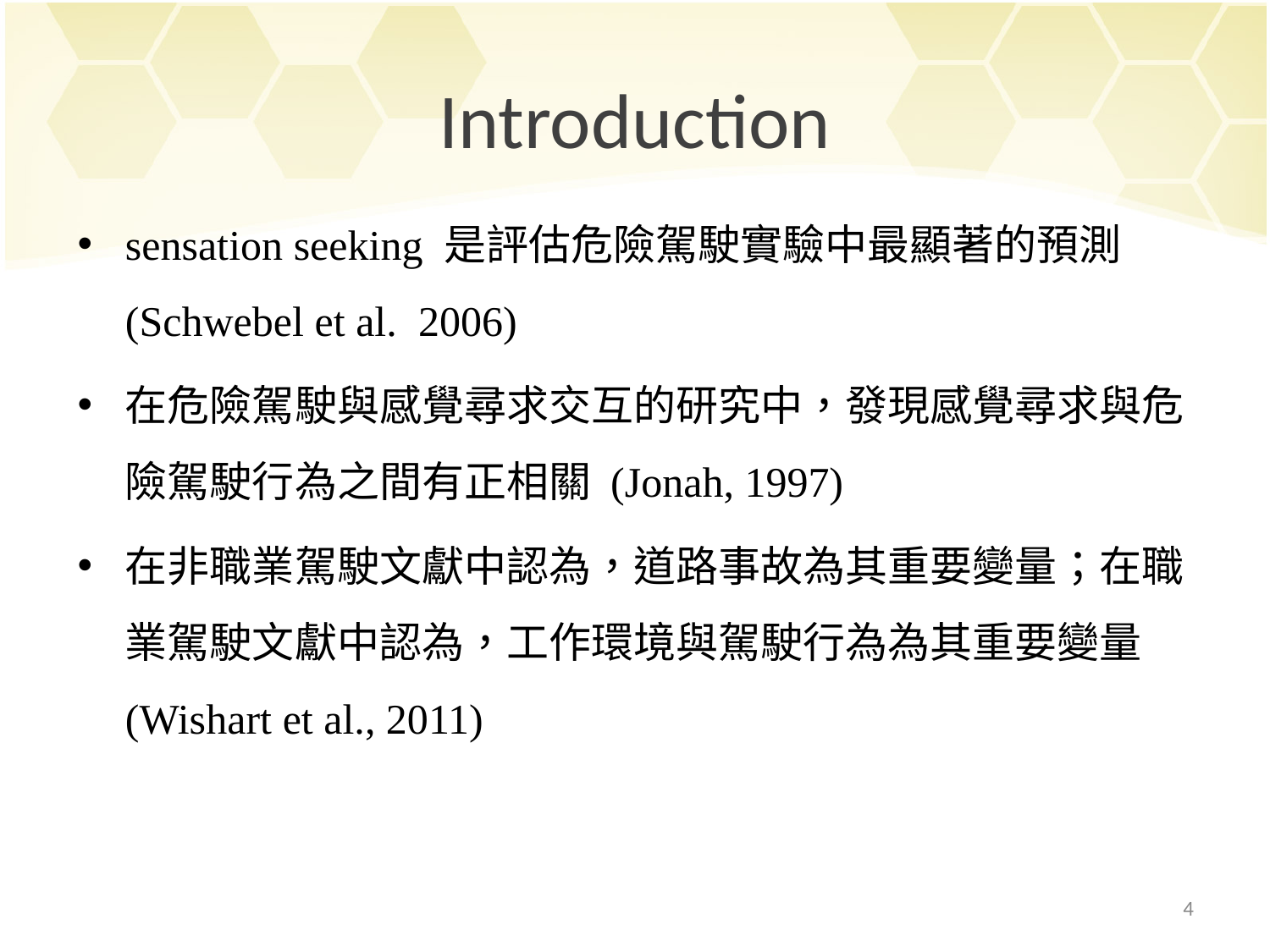

# Introduction
sensation seeking 是評估危險駕駛實驗中最顯著的預測(Schwebel et al.  2006)
在危險駕駛與感覺尋求交互的研究中，發現感覺尋求與危險駕駛行為之間有正相關 (Jonah, 1997)
在非職業駕駛文獻中認為，道路事故為其重要變量；在職業駕駛文獻中認為，工作環境與駕駛行為為其重要變量(Wishart et al., 2011)
4